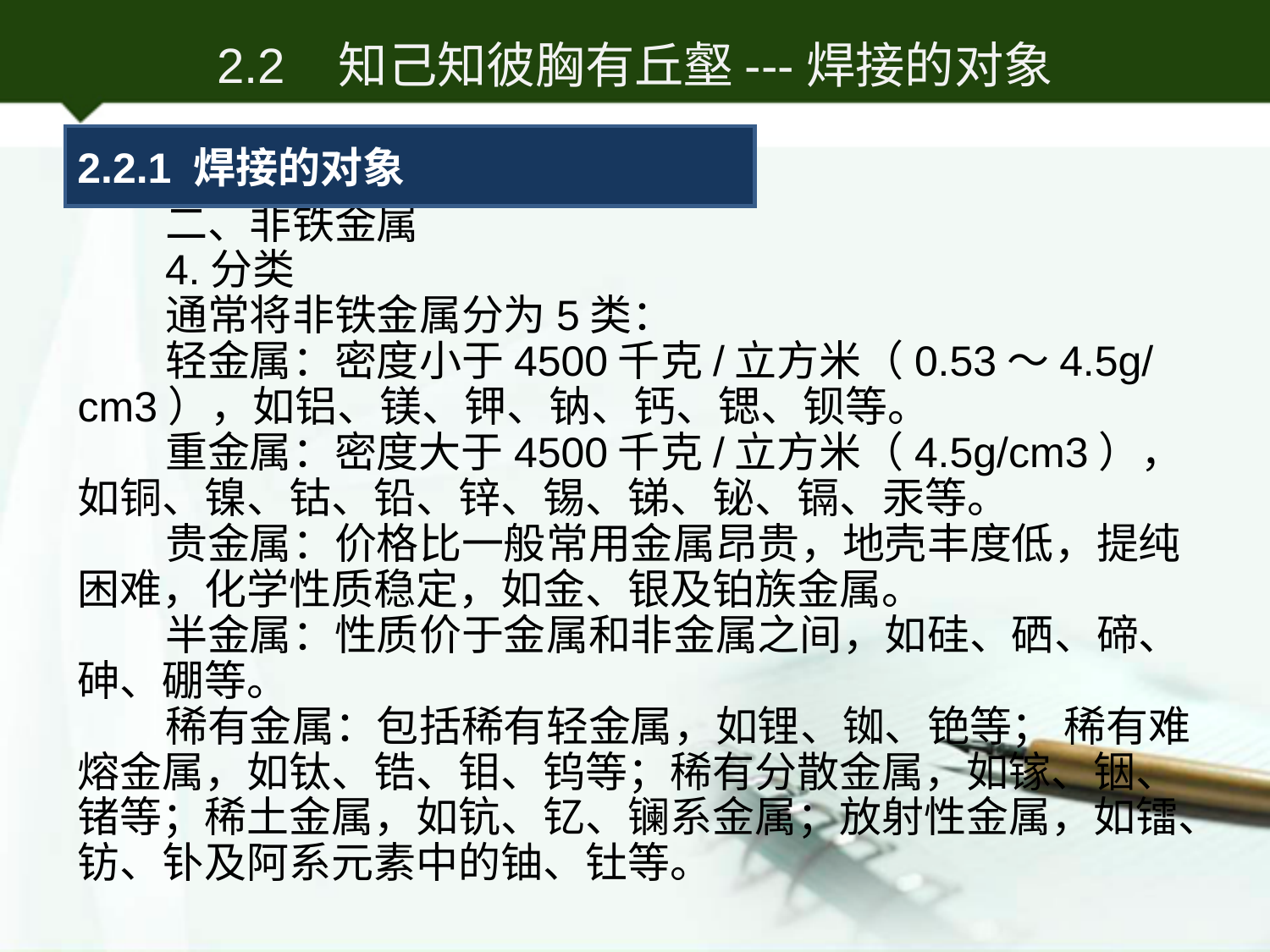

2.2   知己知彼胸有丘壑---焊接的对象
2.2.1 焊接的对象
二、非铁金属
4.分类
通常将非铁金属分为5类：
轻金属：密度小于4500千克/立方米（0.53～4.5g/cm3），如铝、镁、钾、钠、钙、锶、钡等。
重金属：密度大于4500千克/立方米（4.5g/cm3），如铜、镍、钴、铅、锌、锡、锑、铋、镉、汞等。
贵金属：价格比一般常用金属昂贵，地壳丰度低，提纯困难，化学性质稳定，如金、银及铂族金属。
半金属：性质价于金属和非金属之间，如硅、硒、碲、砷、硼等。
稀有金属：包括稀有轻金属，如锂、铷、铯等； 稀有难熔金属，如钛、锆、钼、钨等；稀有分散金属，如镓、铟、锗等；稀土金属，如钪、钇、镧系金属；放射性金属，如镭、钫、钋及阿系元素中的铀、钍等。